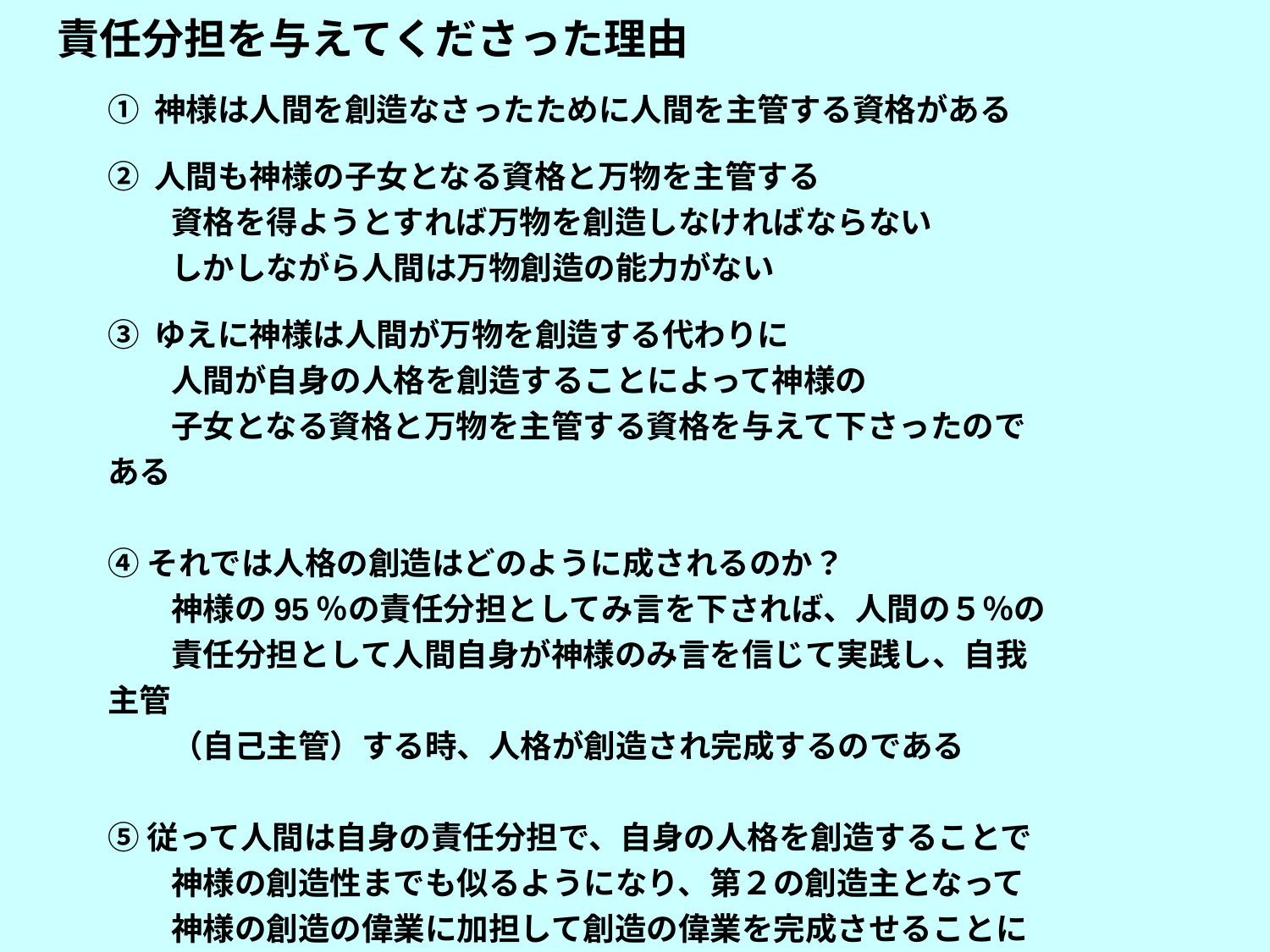

責任分担を与えてくださった理由
① 神様は人間を創造なさったために人間を主管する資格がある
② 人間も神様の子女となる資格と万物を主管する
　　資格を得ようとすれば万物を創造しなければならない
　　しかしながら人間は万物創造の能力がない
③ ゆえに神様は人間が万物を創造する代わりに
　　人間が自身の人格を創造することによって神様の
　　子女となる資格と万物を主管する資格を与えて下さったのである

④それでは人格の創造はどのように成されるのか？
　　神様の95％の責任分担としてみ言を下されば、人間の５％の
　　責任分担として人間自身が神様のみ言を信じて実践し、自我主管
　　（自己主管）する時、人格が創造され完成するのである

⑤従って人間は自身の責任分担で、自身の人格を創造することで
　　神様の創造性までも似るようになり、第２の創造主となって
　　神様の創造の偉業に加担して創造の偉業を完成させることになる
　　これが神様が人間に責任分担を与えて下さった理由である
＊「絶対性」の上に責任分担解放圏完成